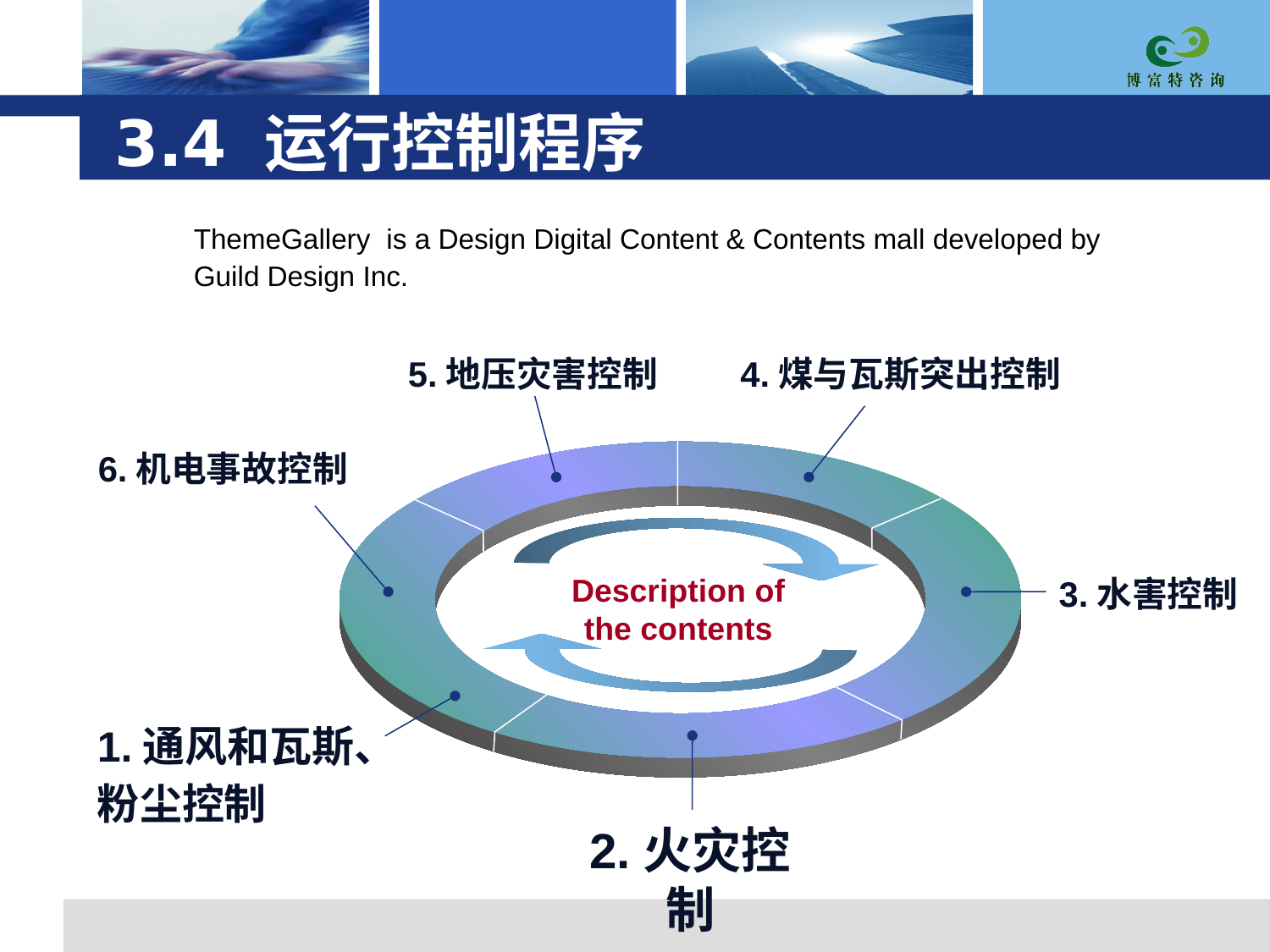

# 3.4 运行控制程序
ThemeGallery  is a Design Digital Content & Contents mall developed by Guild Design Inc.
5.地压灾害控制
4.煤与瓦斯突出控制

6.机电事故控制

Description of the contents
3.水害控制

1.通风和瓦斯、粉尘控制

2.火灾控制